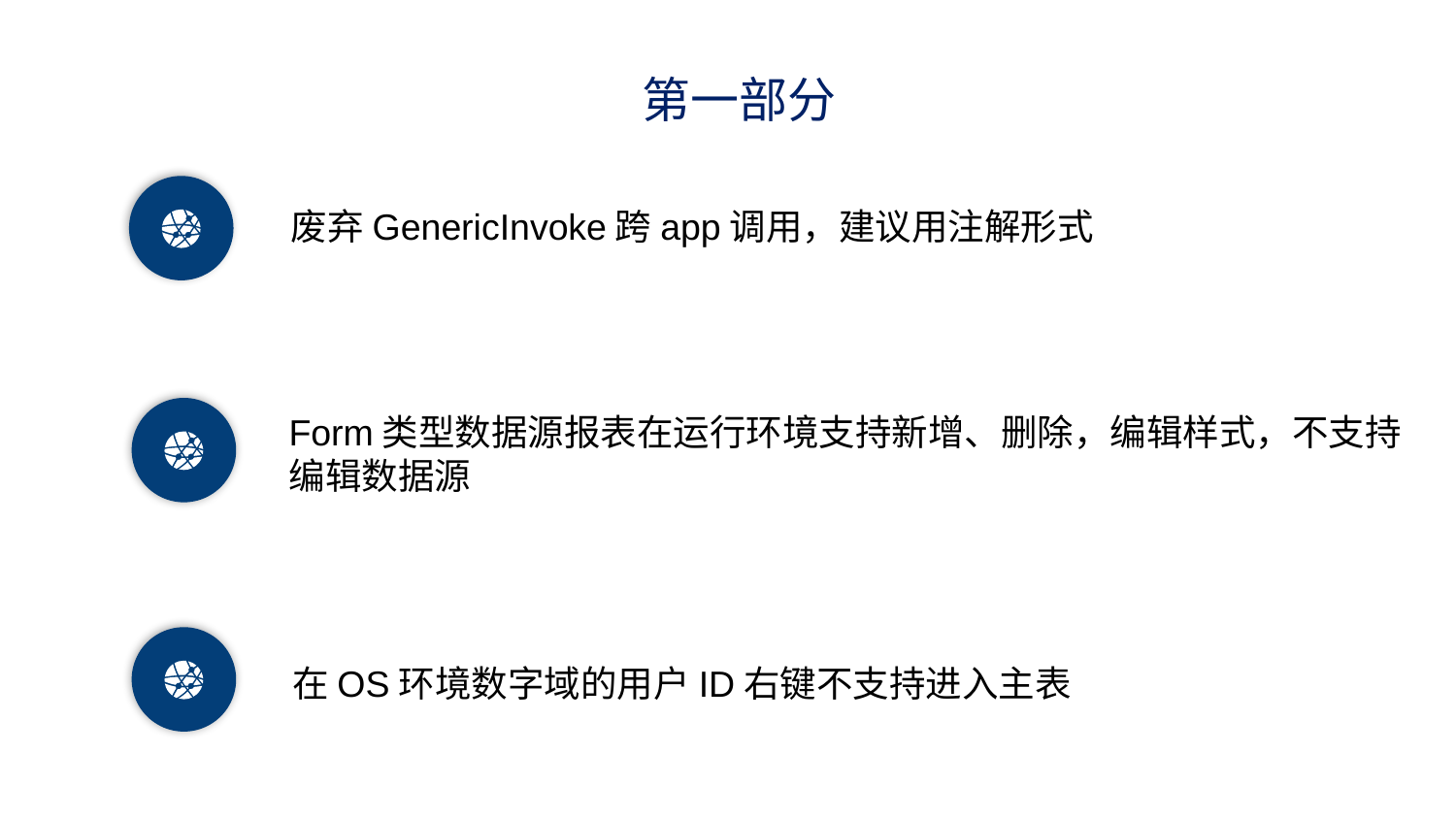

第一部分

废弃GenericInvoke跨app调用，建议用注解形式

Form类型数据源报表在运行环境支持新增、删除，编辑样式，不支持编辑数据源

在OS环境数字域的用户ID右键不支持进入主表